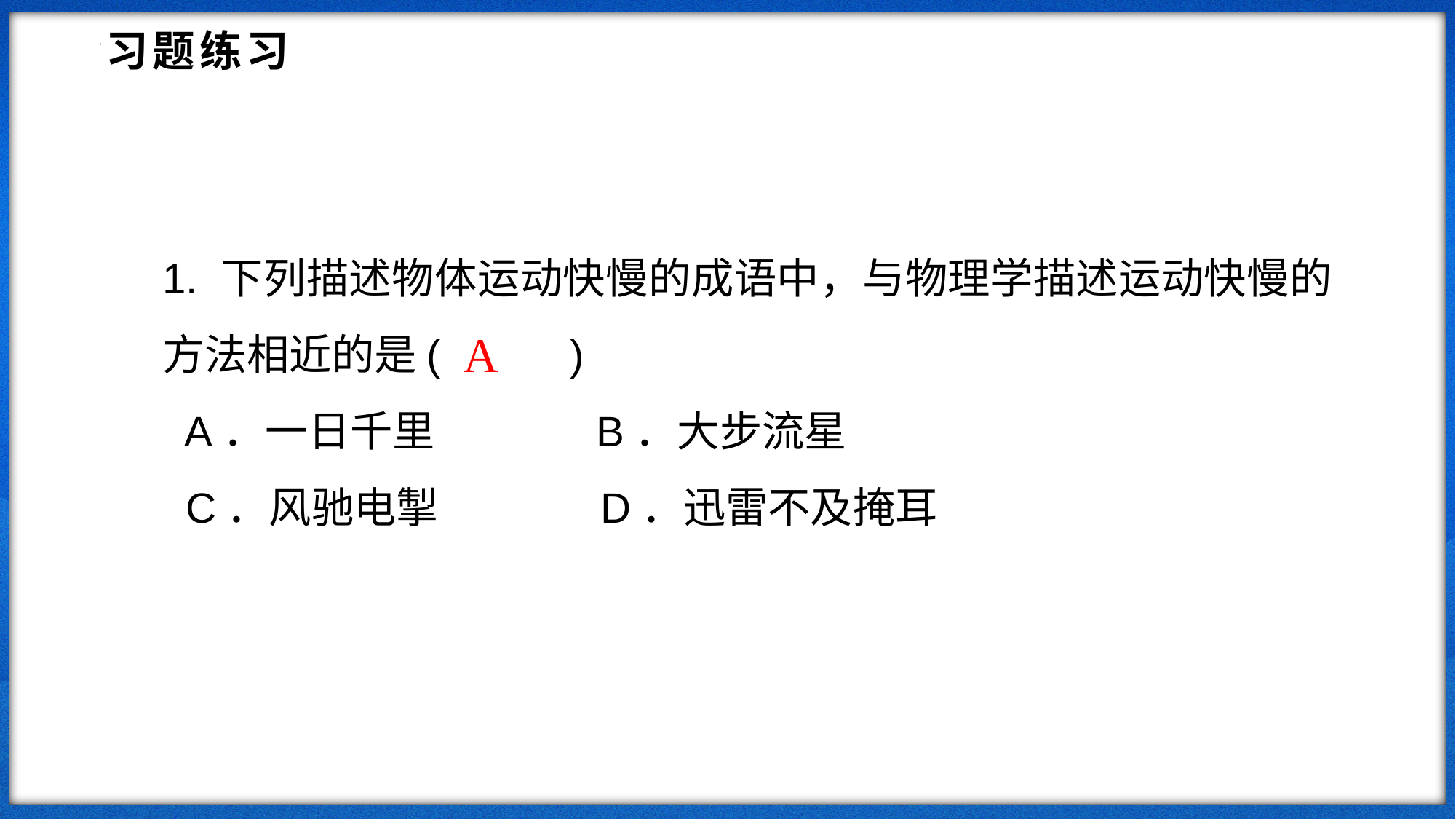

习题练习
1. 下列描述物体运动快慢的成语中，与物理学描述运动快慢的方法相近的是(  　　)
  A．一日千里                B．大步流星
  C．风驰电掣                D．迅雷不及掩耳
A